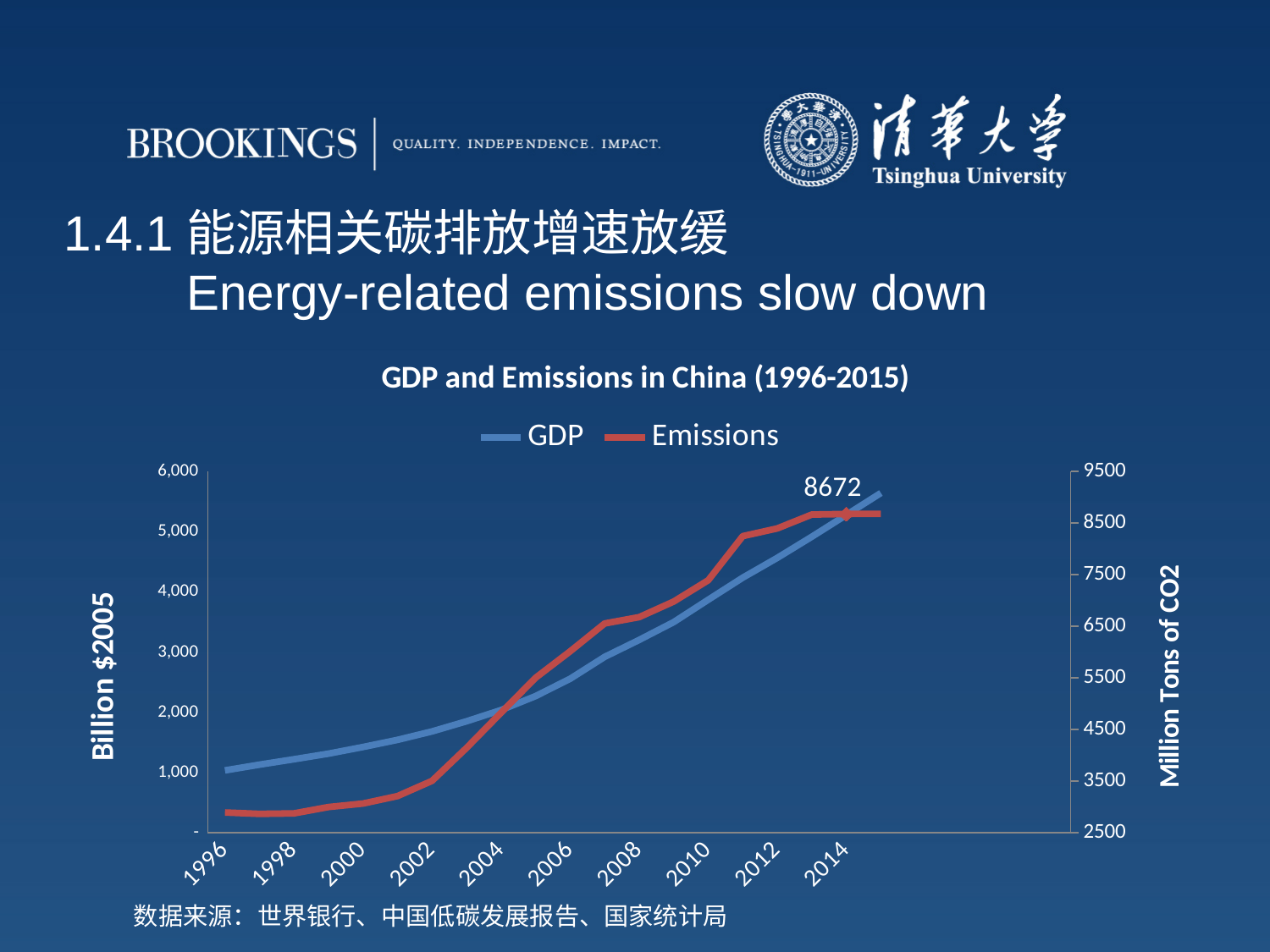

1.4.1
# 能源相关碳排放增速放缓 Energy-related emissions slow down

[unsupported chart]

数据来源：世界银行、中国低碳发展报告、国家统计局